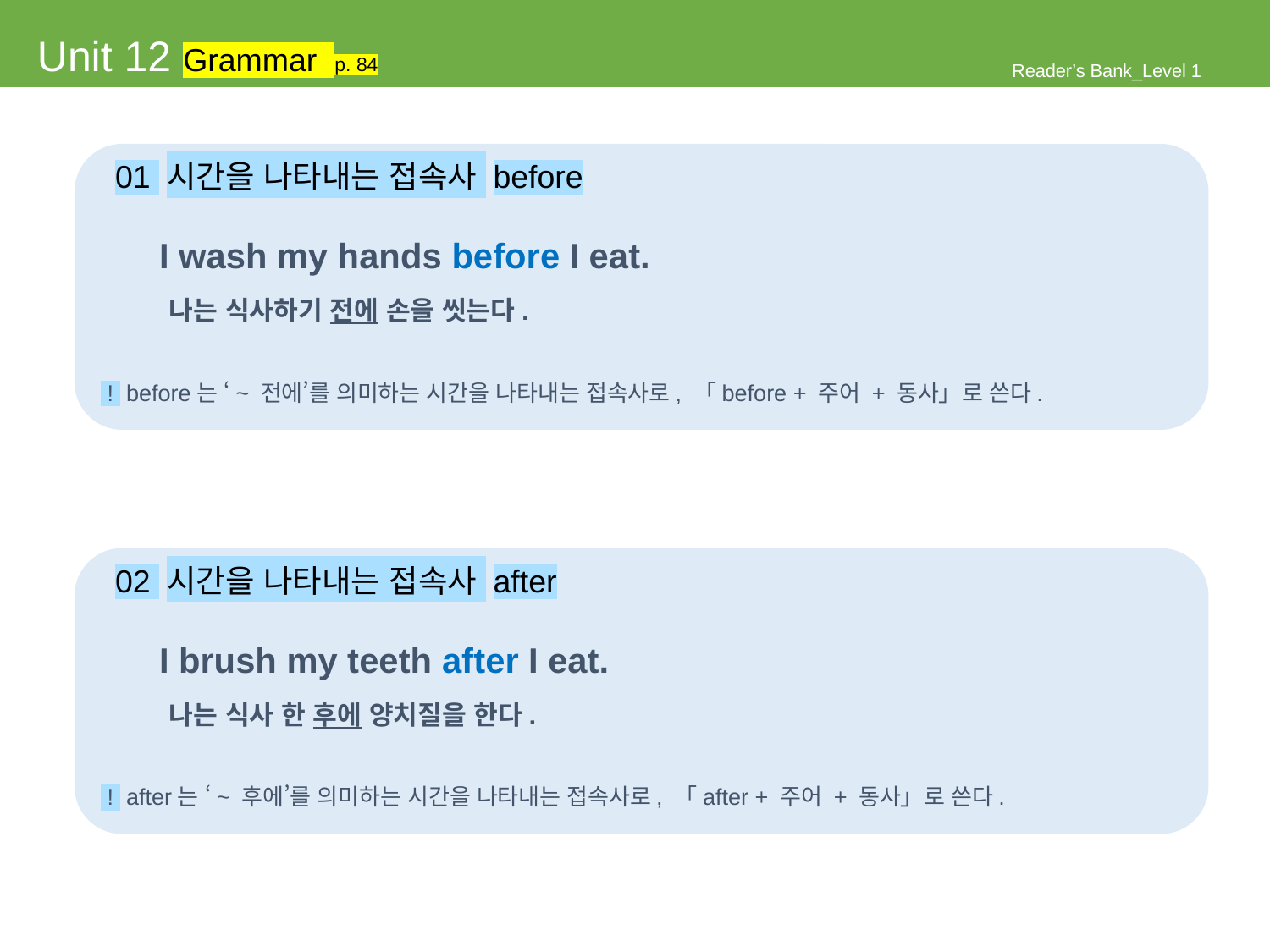

# Unit 12 Grammar  p. 84
Reader’s Bank_Level 1

  01 시간을 나타내는 접속사 before

      I wash my hands before I eat.
      나는 식사하기 전에 손을 씻는다.

 !  before는 ‘~ 전에’를 의미하는 시간을 나타내는 접속사로, 「before + 주어 + 동사」로 쓴다.

  02 시간을 나타내는 접속사 after

      I brush my teeth after I eat.
      나는 식사 한 후에 양치질을 한다.

 !  after는 ‘~ 후에’를 의미하는 시간을 나타내는 접속사로, 「after + 주어 + 동사」로 쓴다.